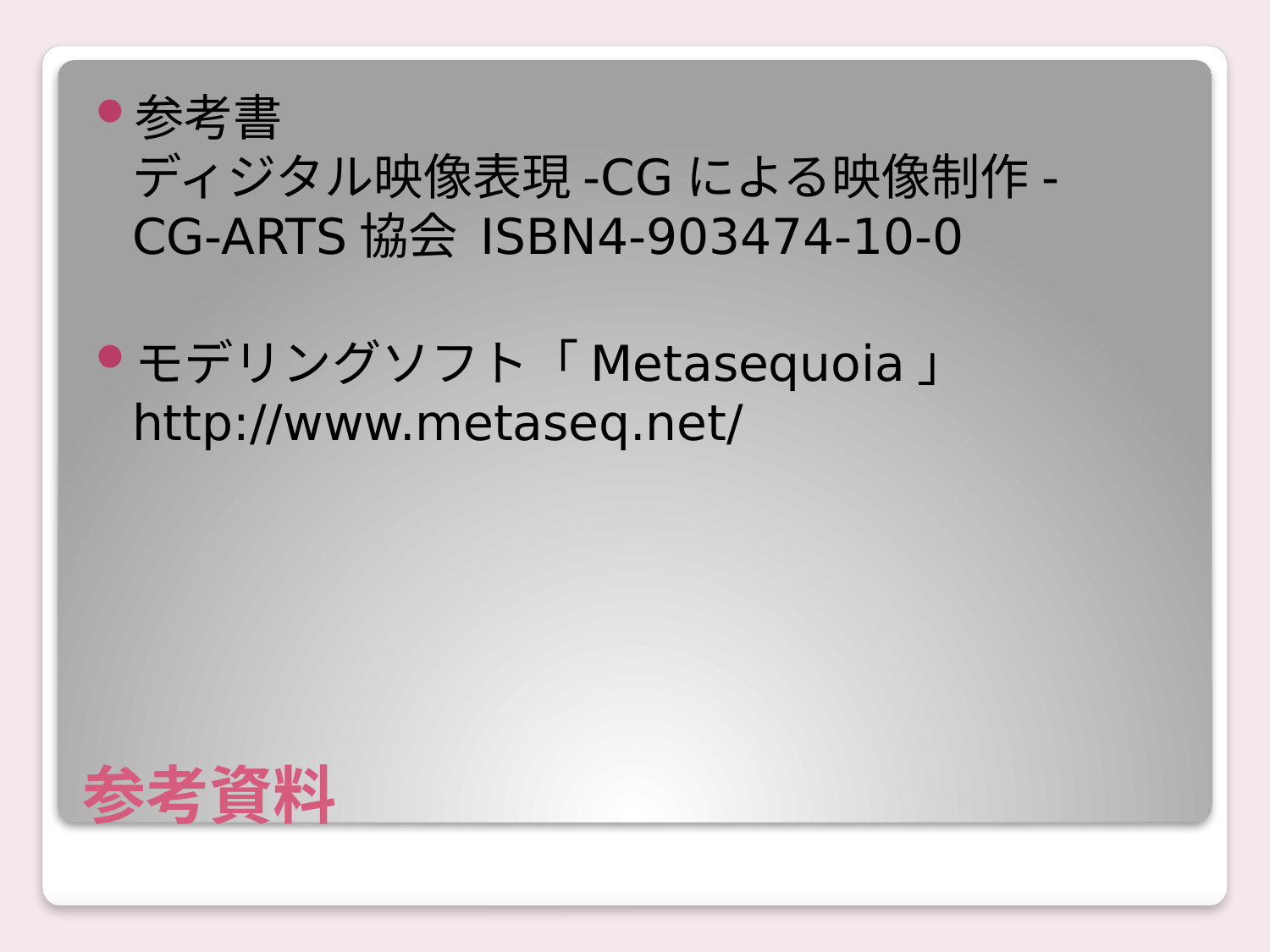

参考書
ディジタル映像表現-CGによる映像制作-
CG-ARTS協会 ISBN4-903474-10-0

モデリングソフト「Metasequoia」
http://www.metaseq.net/

# 参考資料